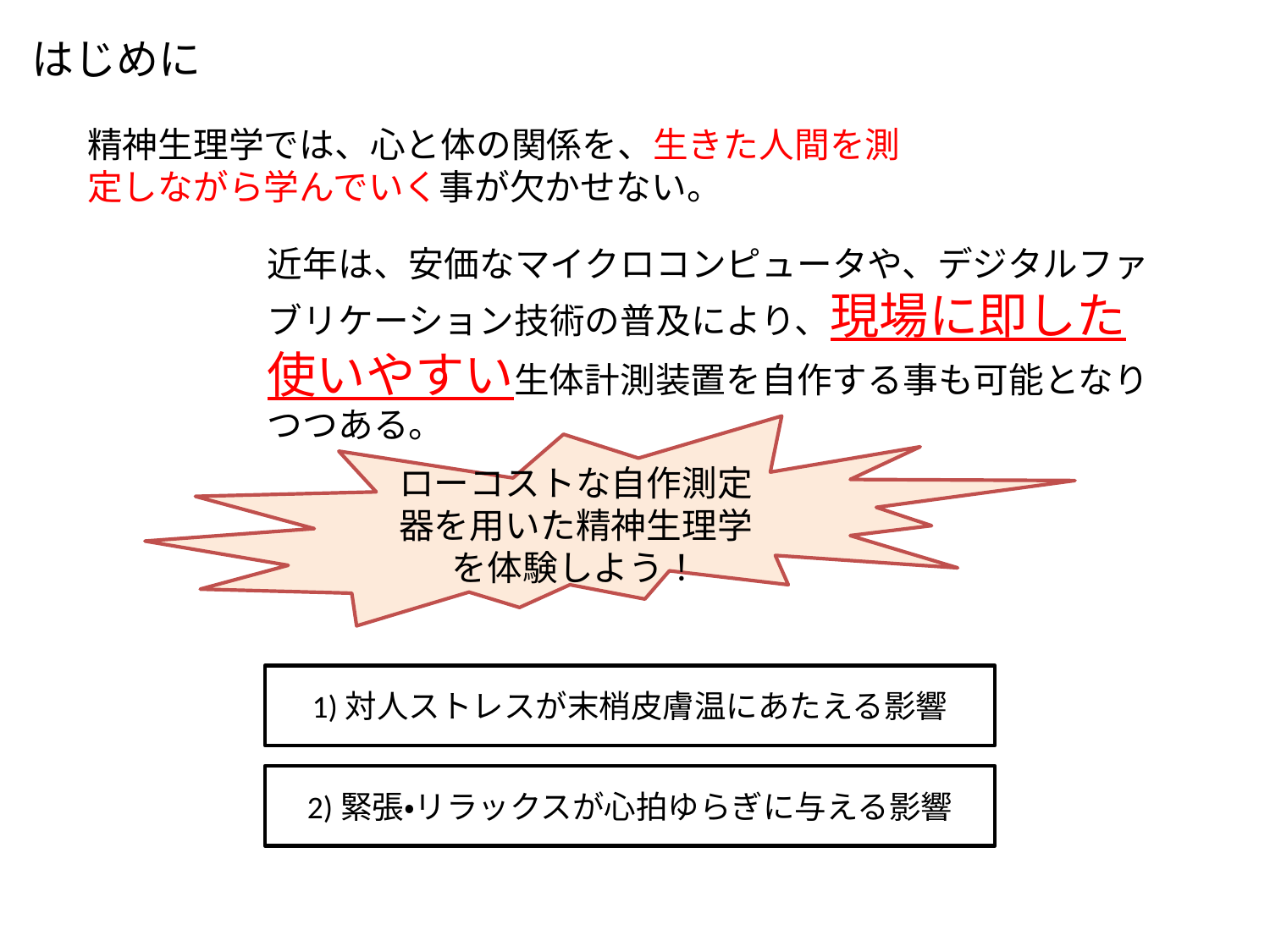

はじめに
精神生理学では、心と体の関係を、生きた人間を測定しながら学んでいく事が欠かせない。
近年は、安価なマイクロコンピュータや、デジタルファブリケーション技術の普及により、現場に即した使いやすい生体計測装置を自作する事も可能となりつつある。
ローコストな自作測定器を用いた精神生理学を体験しよう！
1)対人ストレスが末梢皮膚温にあたえる影響
2)緊張・リラックスが心拍ゆらぎに与える影響